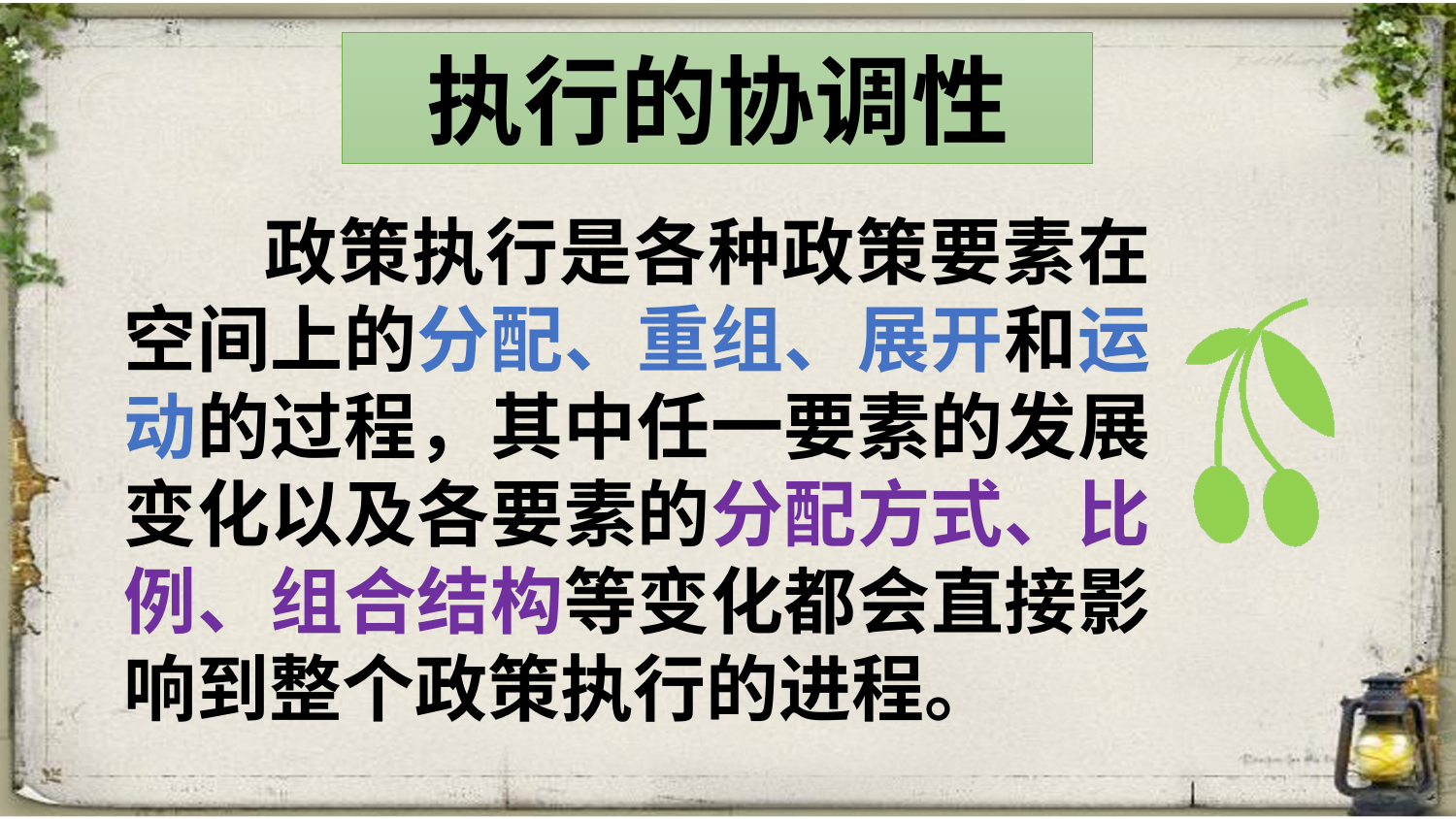

执行的协调性
       政策执行是各种政策要素在空间上的分配、重组、展开和运动的过程，其中任一要素的发展变化以及各要素的分配方式、比例、组合结构等变化都会直接影响到整个政策执行的进程。